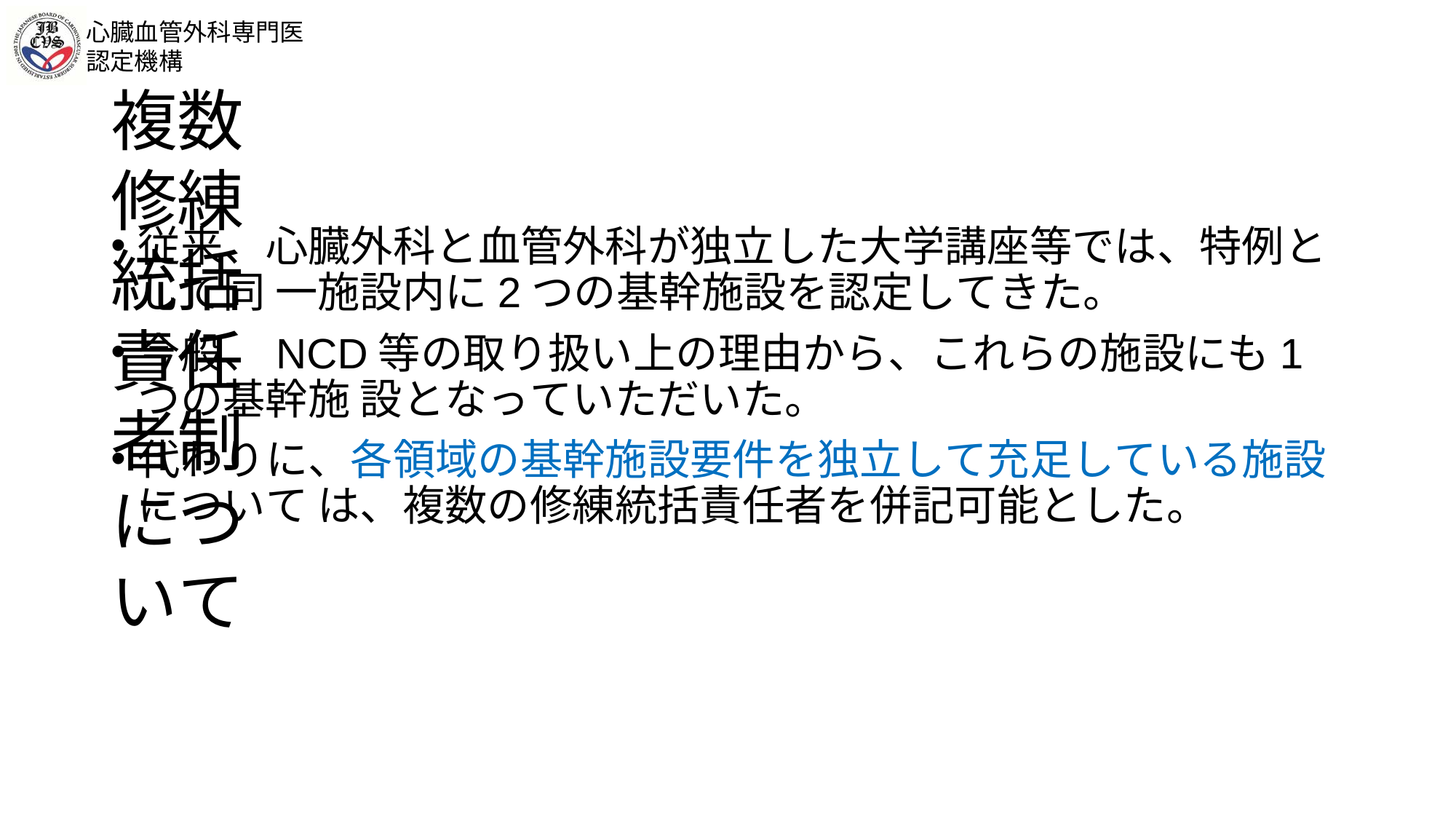

心臓血管外科専門医 認定機構
複数修練統括責任者制について
従来、心臓外科と血管外科が独立した大学講座等では、特例として同 一施設内に2つの基幹施設を認定してきた。
今般、NCD等の取り扱い上の理由から、これらの施設にも1つの基幹施 設となっていただいた。
代わりに、各領域の基幹施設要件を独立して充足している施設について は、複数の修練統括責任者を併記可能とした。